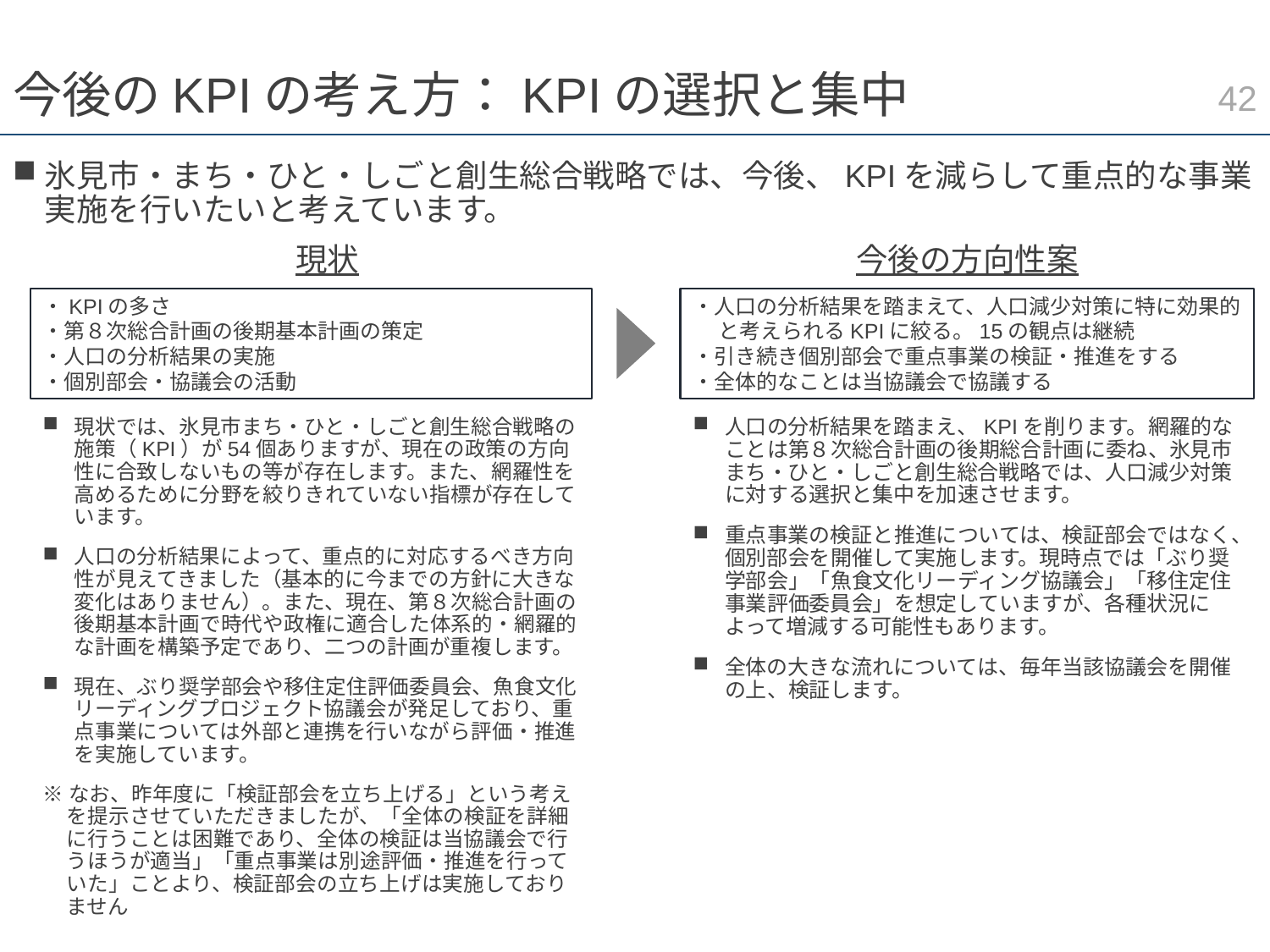

42
# 今後のKPIの考え方：KPIの選択と集中
氷見市・まち・ひと・しごと創生総合戦略では、今後、KPIを減らして重点的な事業実施を行いたいと考えています。
現状
今後の方向性案
・KPIの多さ
・第８次総合計画の後期基本計画の策定
・人口の分析結果の実施
・個別部会・協議会の活動
・人口の分析結果を踏まえて、人口減少対策に特に効果的と考えられるKPIに絞る。15の観点は継続
・引き続き個別部会で重点事業の検証・推進をする
・全体的なことは当協議会で協議する

人口の分析結果を踏まえ、KPIを削ります。網羅的なことは第８次総合計画の後期総合計画に委ね、氷見市まち・ひと・しごと創生総合戦略では、人口減少対策に対する選択と集中を加速させます。
重点事業の検証と推進については、検証部会ではなく、個別部会を開催して実施します。現時点では「ぶり奨学部会」「魚食文化リーディング協議会」「移住定住事業評価委員会」を想定していますが、各種状況によって増減する可能性もあります。
全体の大きな流れについては、毎年当該協議会を開催の上、検証します。
現状では、氷見市まち・ひと・しごと創生総合戦略の施策（KPI）が54個ありますが、現在の政策の方向性に合致しないもの等が存在します。また、網羅性を高めるために分野を絞りきれていない指標が存在しています。
人口の分析結果によって、重点的に対応するべき方向性が見えてきました（基本的に今までの方針に大きな変化はありません）。また、現在、第８次総合計画の後期基本計画で時代や政権に適合した体系的・網羅的な計画を構築予定であり、二つの計画が重複します。
現在、ぶり奨学部会や移住定住評価委員会、魚食文化リーディングプロジェクト協議会が発足しており、重点事業については外部と連携を行いながら評価・推進を実施しています。
※なお、昨年度に「検証部会を立ち上げる」という考えを提示させていただきましたが、「全体の検証を詳細に行うことは困難であり、全体の検証は当協議会で行うほうが適当」「重点事業は別途評価・推進を行っていた」ことより、検証部会の立ち上げは実施しておりません